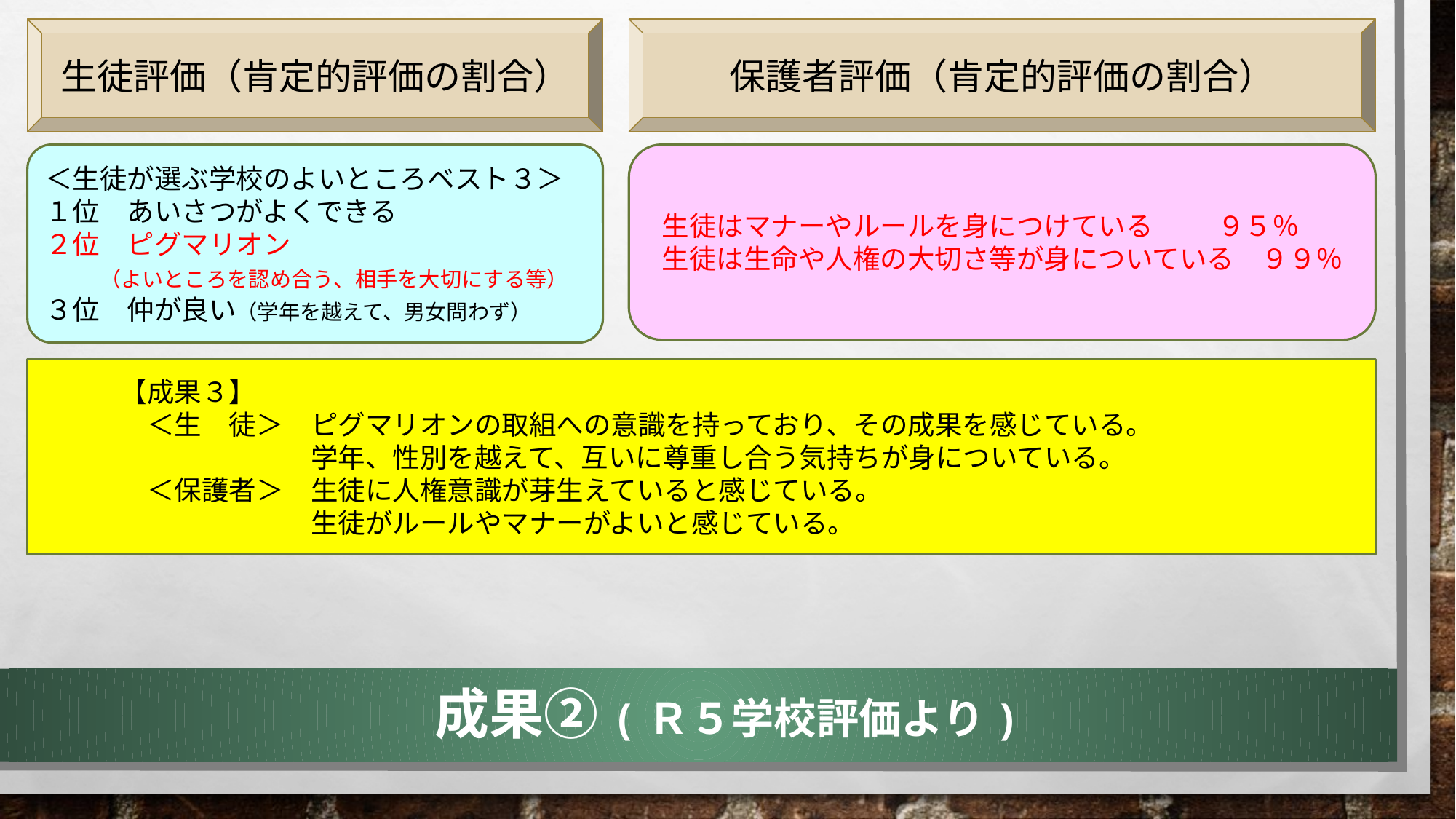

生徒評価（肯定的評価の割合）
保護者評価（肯定的評価の割合）
＜生徒が選ぶ学校のよいところベスト３＞
１位　あいさつがよくできる
２位　ピグマリオン
　　（よいところを認め合う、相手を大切にする等）
３位　仲が良い（学年を越えて、男女問わず）
 生徒はマナーやルールを身につけている　      ９５％
 生徒は生命や人権の大切さ等が身についている　９９％
　　　【成果３】
　　　　＜生　徒＞　ピグマリオンの取組への意識を持っており、その成果を感じている。
　　　　　　　　　　学年、性別を越えて、互いに尊重し合う気持ちが身についている。
　　　　＜保護者＞　生徒に人権意識が芽生えていると感じている。
　　　　　　　　　　生徒がルールやマナーがよいと感じている。
成果②(Ｒ５学校評価より)